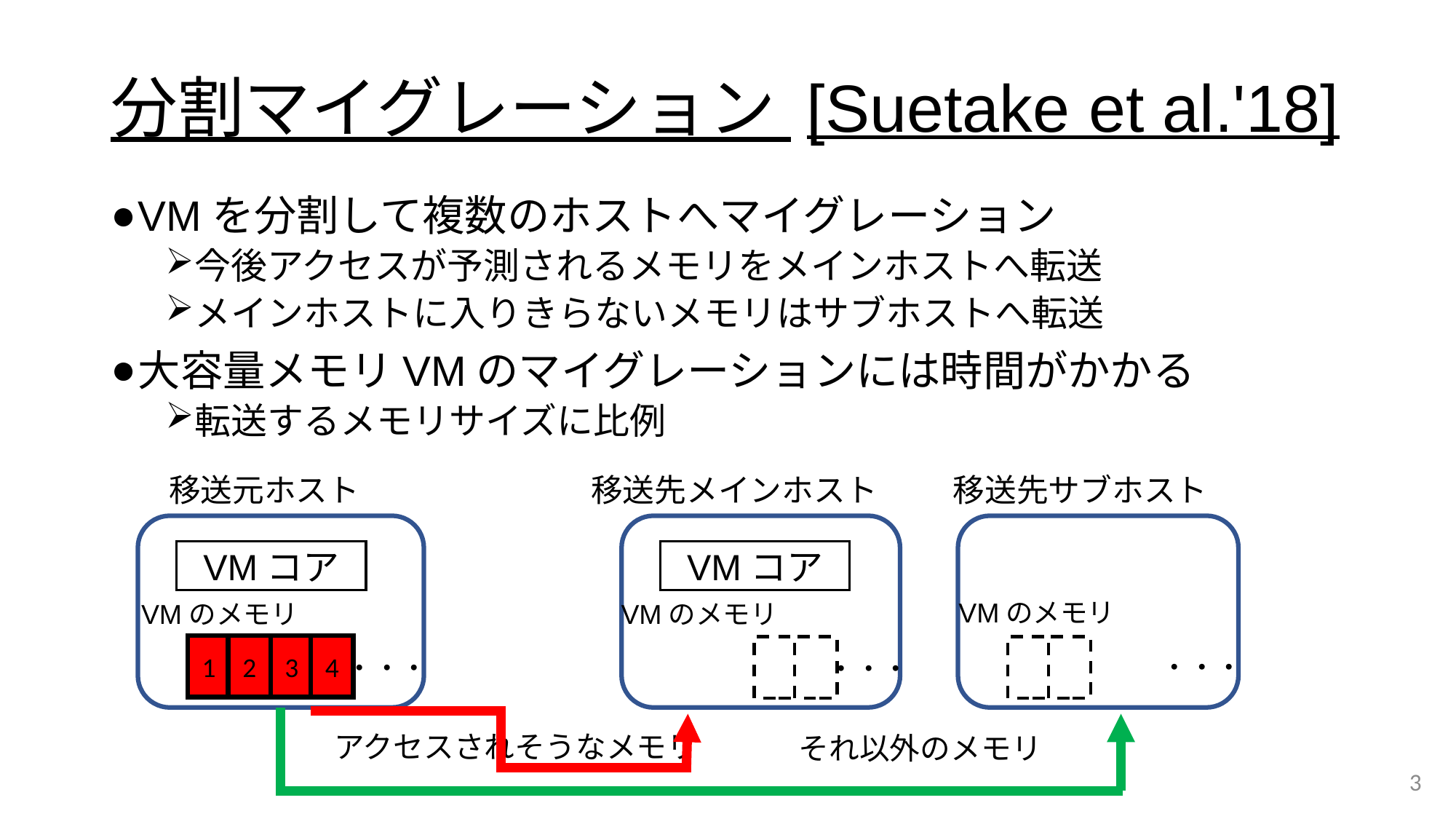

# 分割マイグレーション [Suetake et al.'18]
VMを分割して複数のホストへマイグレーション
今後アクセスが予測されるメモリをメインホストへ転送
メインホストに入りきらないメモリはサブホストへ転送
大容量メモリVMのマイグレーションには時間がかかる
転送するメモリサイズに比例

移送元ホスト
移送先サブホスト
移送先メインホスト

VMコア
VMコア
VMのメモリ
VMのメモリ
VMのメモリ
1
2
3
4

・・・
・・・
・・・
アクセスされそうなメモリ
それ以外のメモリ
3